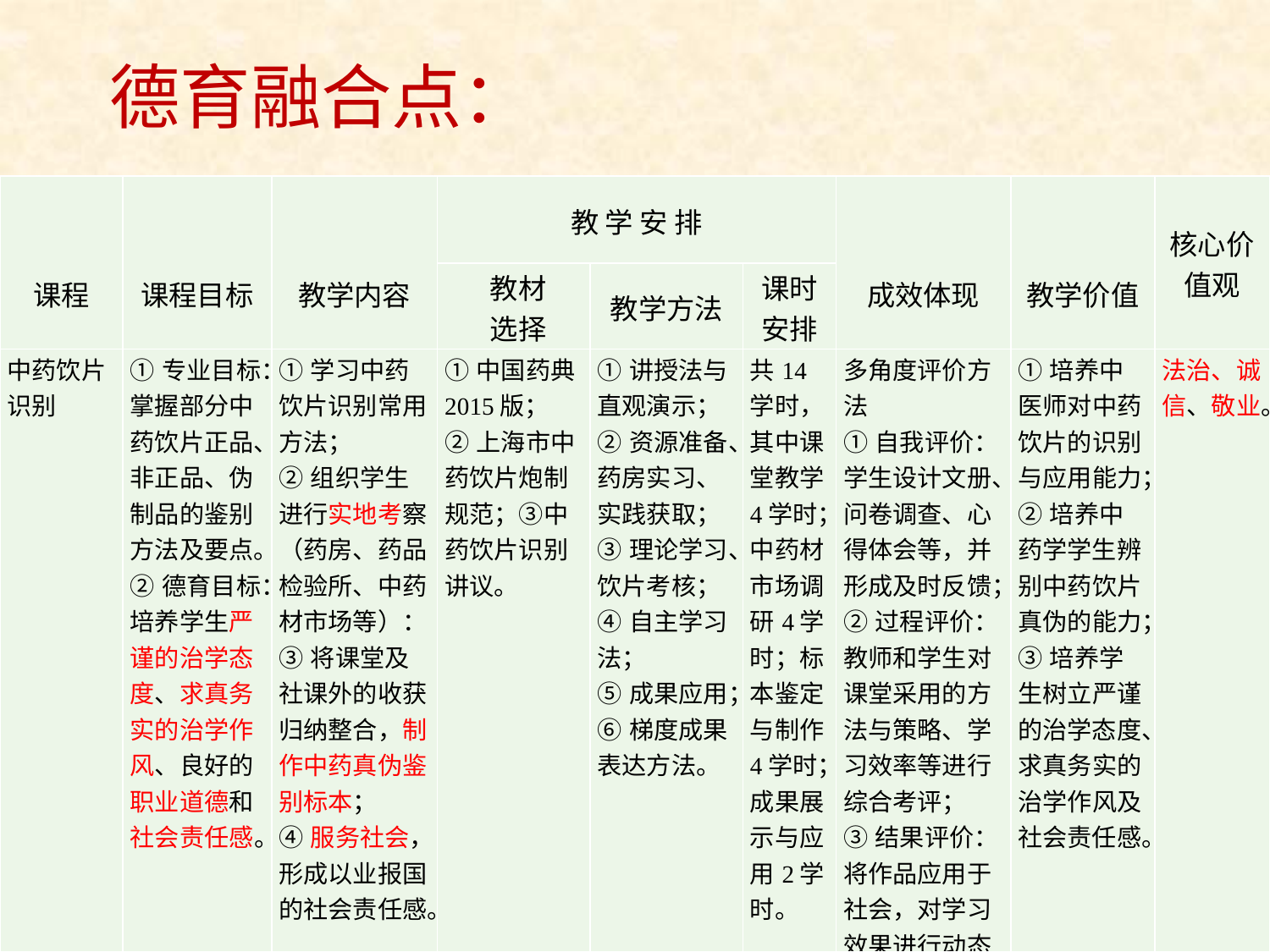

德育融合点：
| 课程 | 课程目标 | 教学内容 | 教 学 安 排 |  |  | 成效体现 | 教学价值 | 核心价值观 |
| --- | --- | --- | --- | --- | --- | --- | --- | --- |
|  |  |  | 教材 选择 | 教学方法 | 课时 安排 |  |  |  |
| 中药饮片识别 | ①专业目标：掌握部分中药饮片正品、非正品、伪制品的鉴别方法及要点。 ②德育目标：培养学生严谨的治学态度、求真务实的治学作风、良好的职业道德和社会责任感。 | ①学习中药饮片识别常用方法； ②组织学生进行实地考察（药房、药品检验所、中药材市场等）： ③将课堂及社课外的收获归纳整合，制作中药真伪鉴别标本； ④服务社会，形成以业报国的社会责任感。 | ①中国药典2015版； ②上海市中药饮片炮制规范；③中药饮片识别讲议。 | ①讲授法与直观演示； ②资源准备、药房实习、实践获取； ③理论学习、饮片考核； ④自主学习法； ⑤成果应用； ⑥梯度成果表达方法。 | 共14学时，其中课堂教学4学时；中药材市场调研4学时；标本鉴定与制作4学时；成果展示与应用2学时。 | 多角度评价方法 ①自我评价：学生设计文册、问卷调查、心得体会等，并形成及时反馈； ②过程评价：教师和学生对课堂采用的方法与策略、学习效率等进行综合考评； ③结果评价：将作品应用于社会，对学习效果进行动态性观察及总结。 | ①培养中医师对中药饮片的识别与应用能力； ②培养中药学学生辨别中药饮片真伪的能力； ③培养学生树立严谨的治学态度、求真务实的治学作风及社会责任感。 | 法治、诚信、敬业。 |